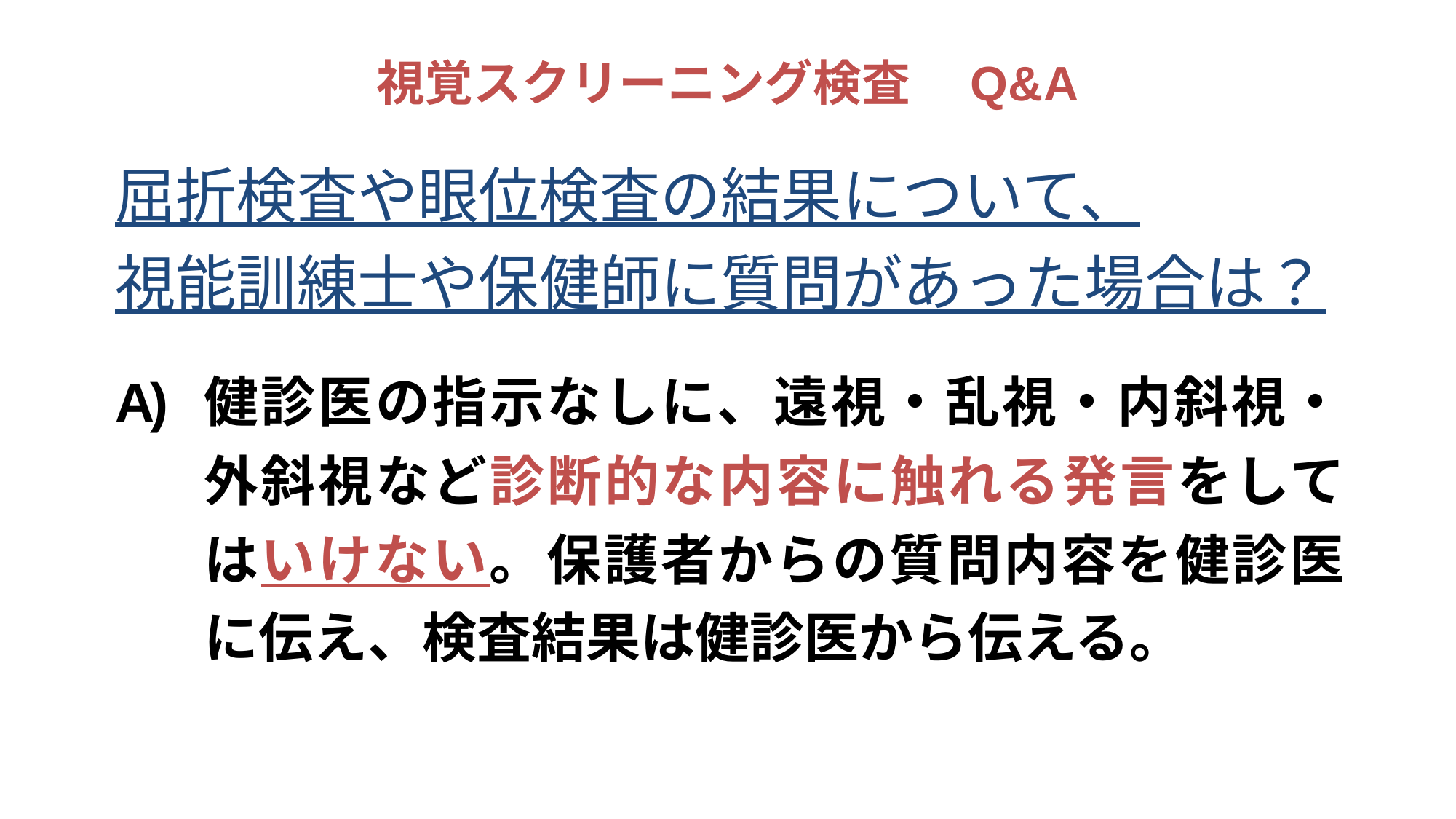

視覚スクリーニング検査　Q&A
屈折検査や眼位検査の結果について、
視能訓練士や保健師に質問があった場合は？
健診医の指示なしに、遠視・乱視・内斜視・外斜視など診断的な内容に触れる発言をしてはいけない。保護者からの質問内容を健診医に伝え、検査結果は健診医から伝える。